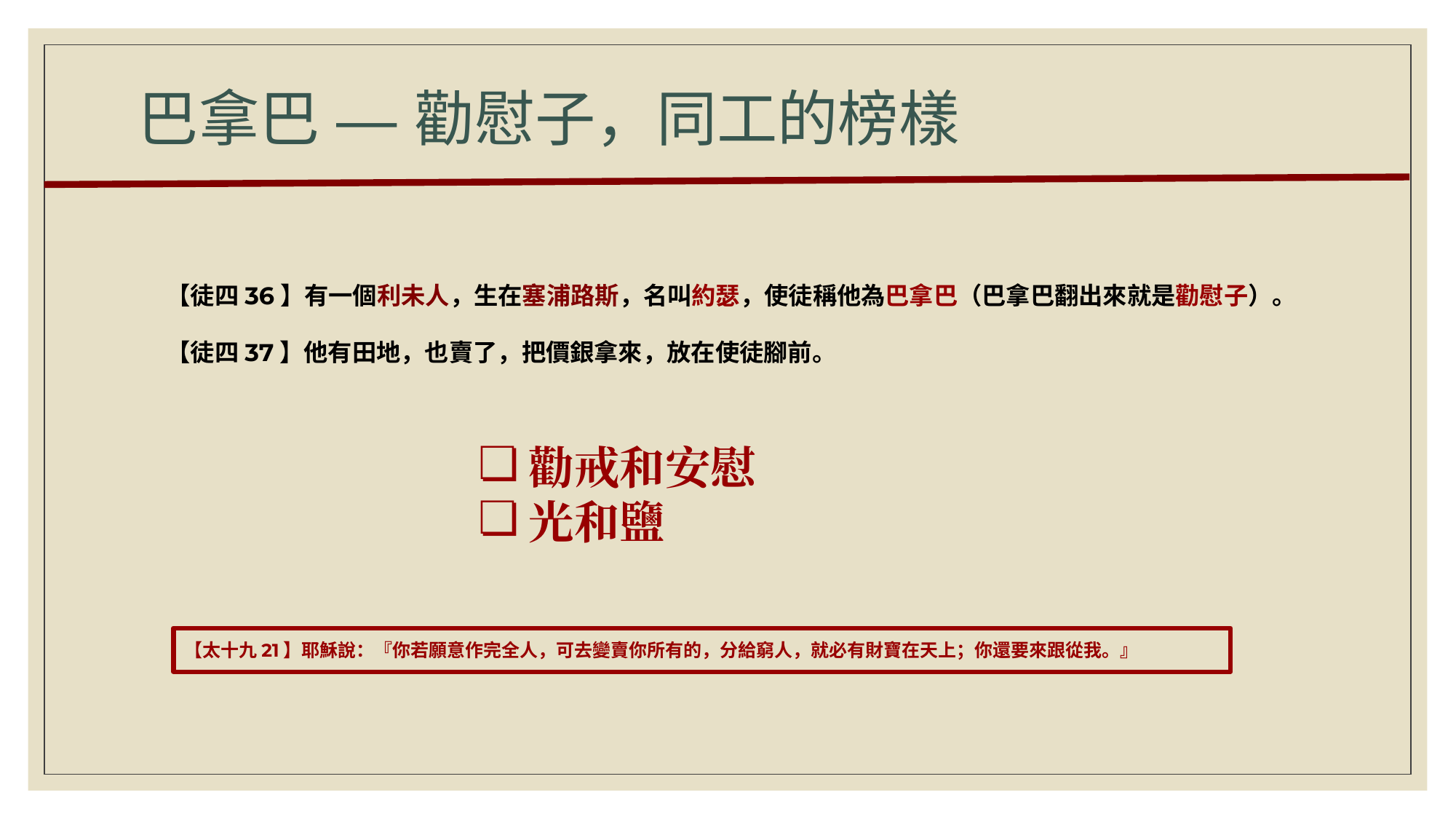

# 巴拿巴 — 勸慰子，同工的榜樣

【徒四36】有一個利未人，生在塞浦路斯，名叫約瑟，使徒稱他為巴拿巴（巴拿巴翻出來就是勸慰子）。
【徒四37】他有田地，也賣了，把價銀拿來，放在使徒腳前。
勸戒和安慰
光和鹽
【太十九21】耶穌說：『你若願意作完全人，可去變賣你所有的，分給窮人，就必有財寶在天上；你還要來跟從我。』